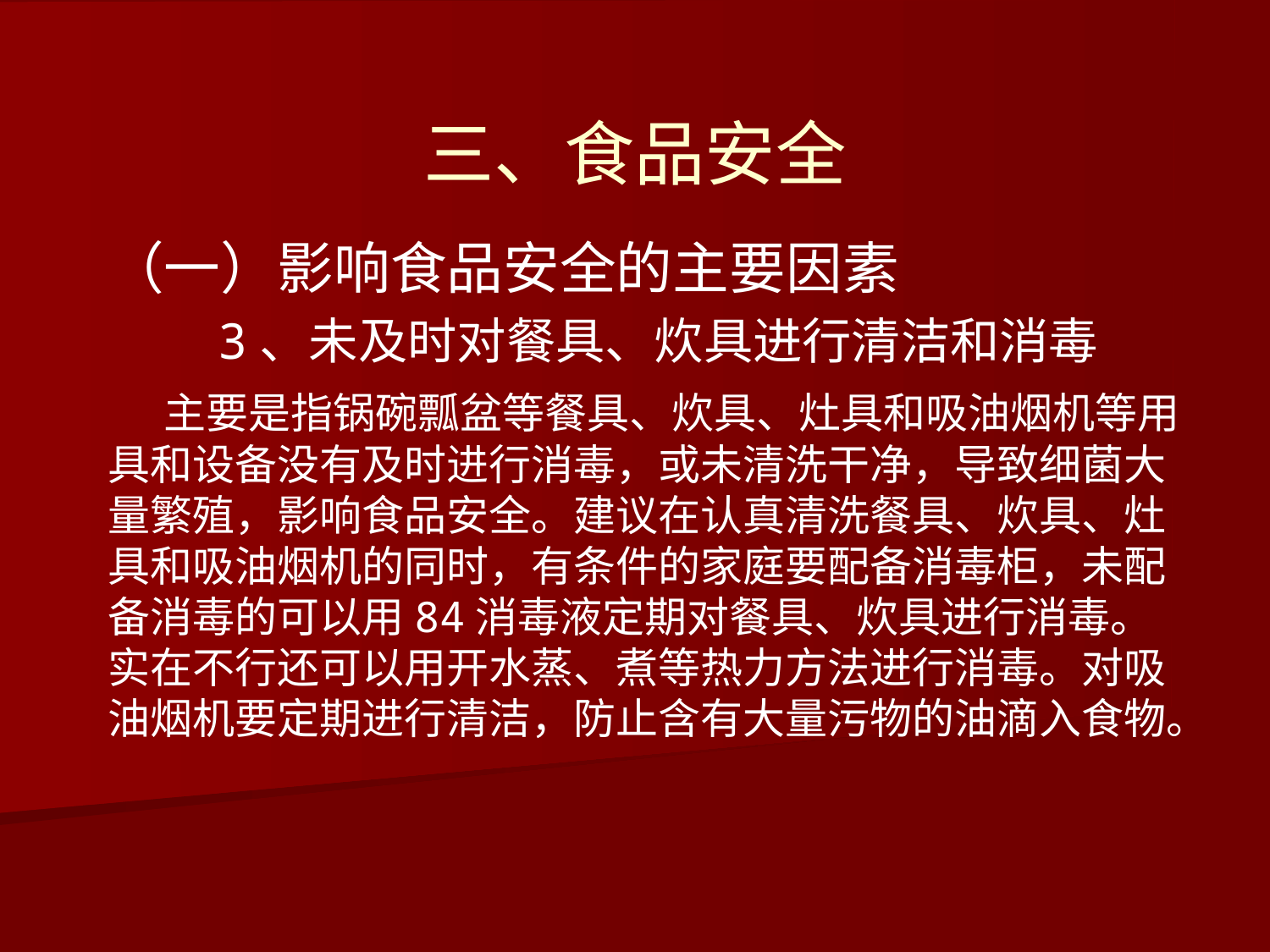

# 三、食品安全
（一）影响食品安全的主要因素
　　3、未及时对餐具、炊具进行清洁和消毒
    主要是指锅碗瓢盆等餐具、炊具、灶具和吸油烟机等用具和设备没有及时进行消毒，或未清洗干净，导致细菌大量繁殖，影响食品安全。建议在认真清洗餐具、炊具、灶具和吸油烟机的同时，有条件的家庭要配备消毒柜，未配备消毒的可以用84消毒液定期对餐具、炊具进行消毒。实在不行还可以用开水蒸、煮等热力方法进行消毒。对吸油烟机要定期进行清洁，防止含有大量污物的油滴入食物。
42